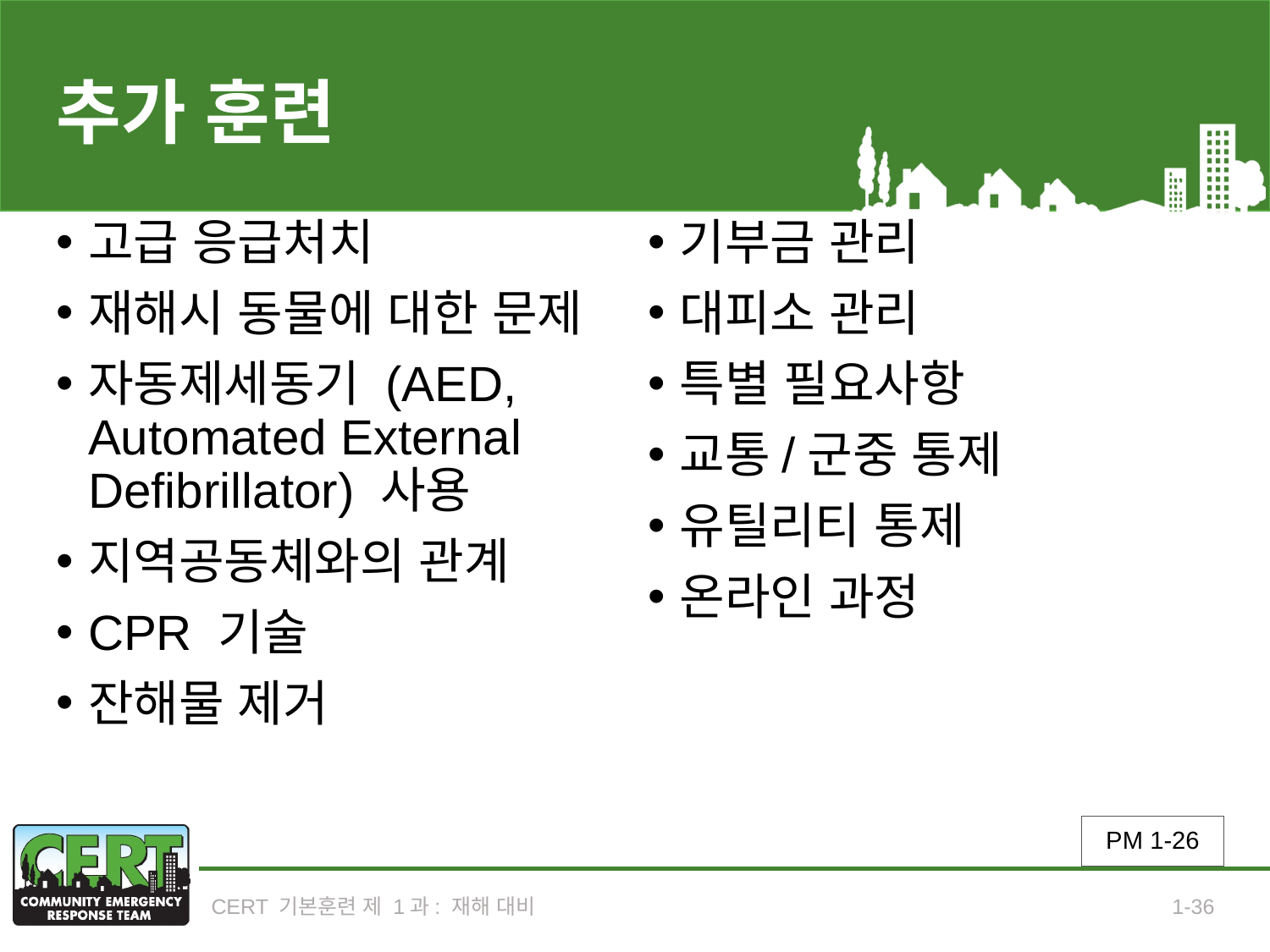

# 추가 훈련
고급 응급처치
재해시 동물에 대한 문제
자동제세동기 (AED, Automated External Defibrillator) 사용
지역공동체와의 관계
CPR 기술
잔해물 제거
기부금 관리
대피소 관리
특별 필요사항
교통/군중 통제
유틸리티 통제
온라인 과정

PM 1-26
CERT 기본훈련 제 1과: 재해 대비
1-36